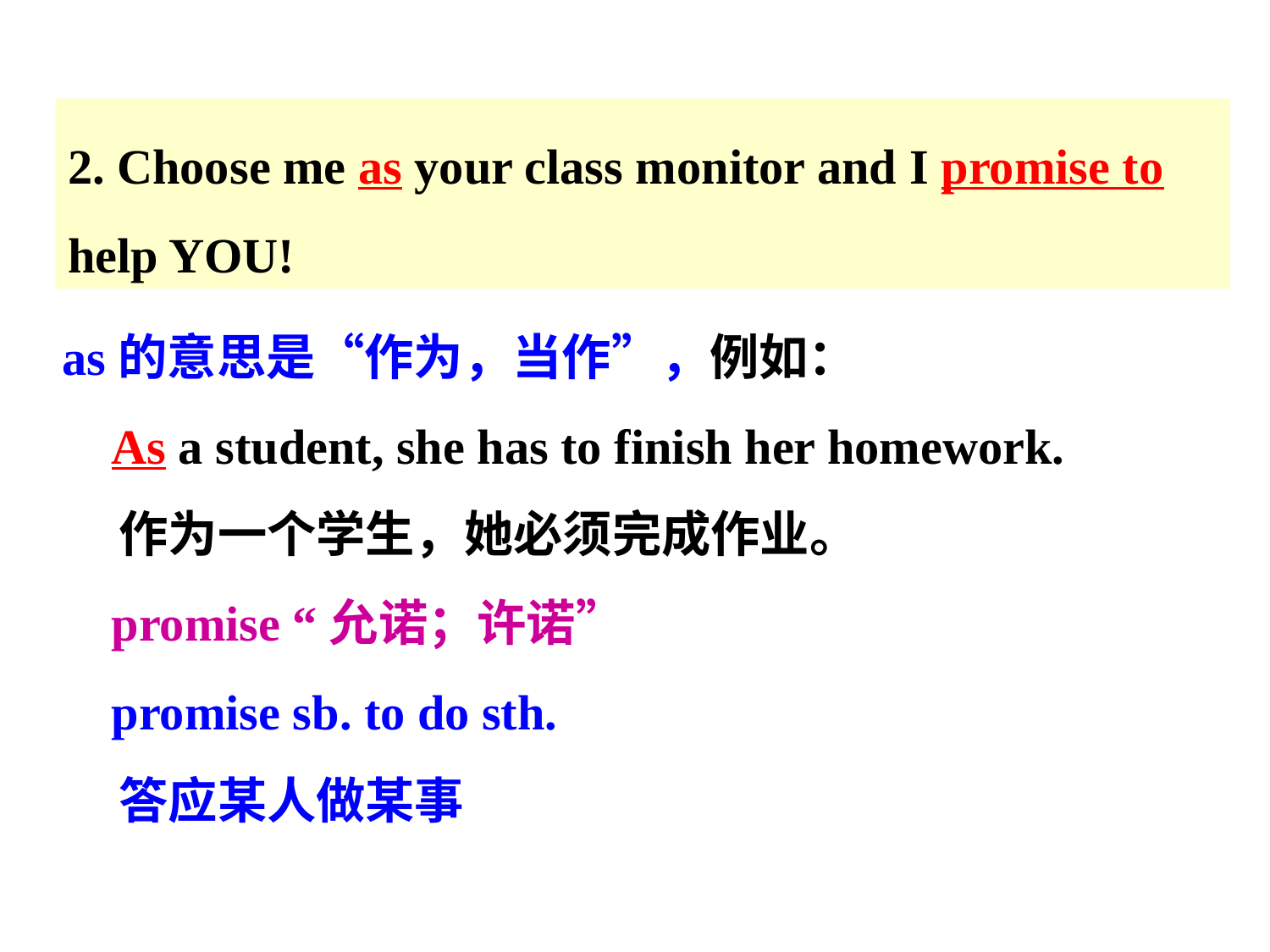

2. Choose me as your class monitor and I promise to help YOU!
as的意思是“作为，当作”，例如：
    As a student, she has to finish her homework.
    作为一个学生，她必须完成作业。
    promise “允诺；许诺”
    promise sb. to do sth.
    答应某人做某事